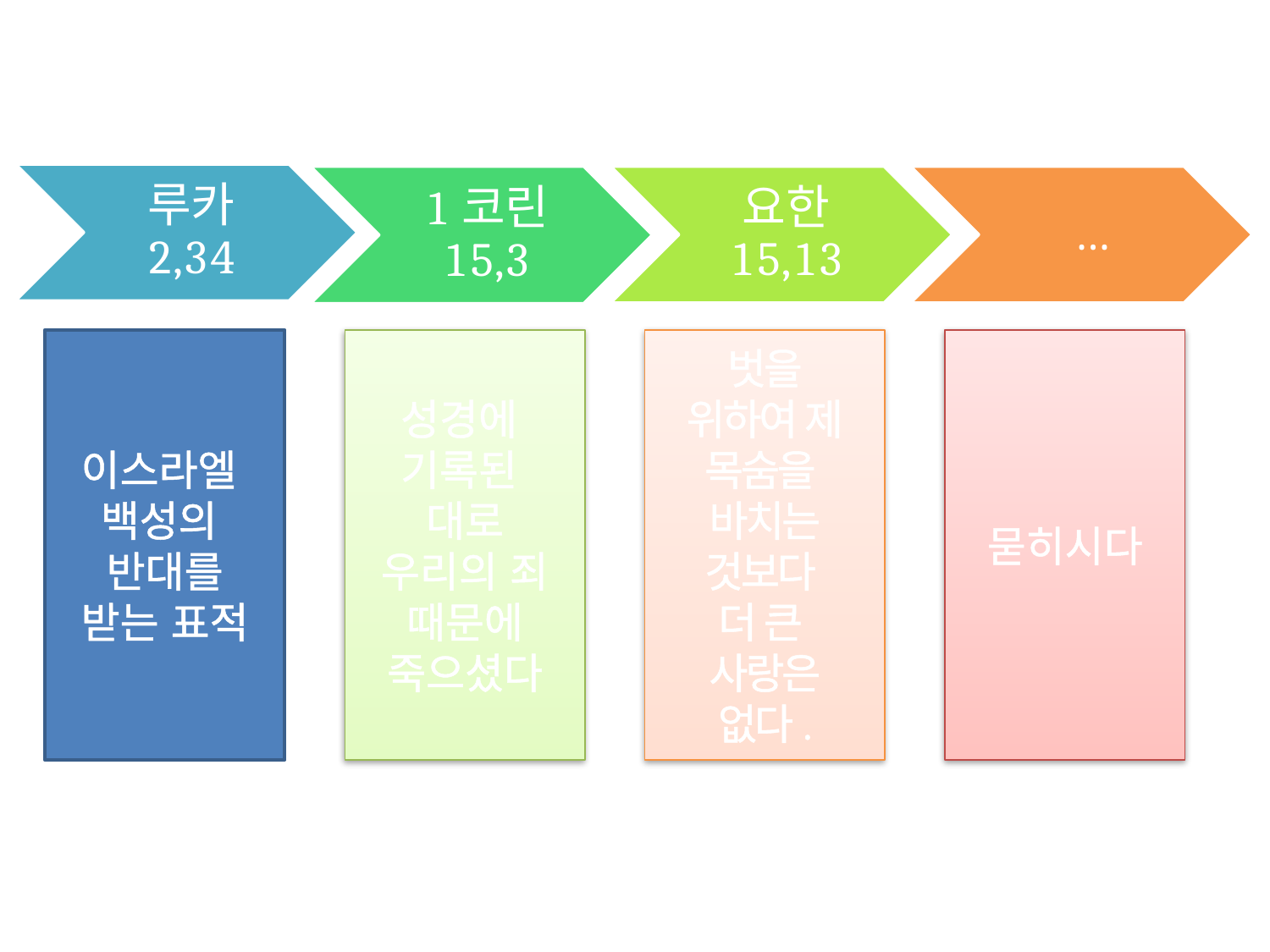

루카 2,34
1코린 15,3
요한 15,13
 …
이스라엘
백성의
반대를
받는 표적
성경에
기록된
대로
우리의 죄
때문에
죽으셨다
벗을
위하여 제
목숨을
바치는
것보다
더 큰
사랑은
없다.
묻히시다